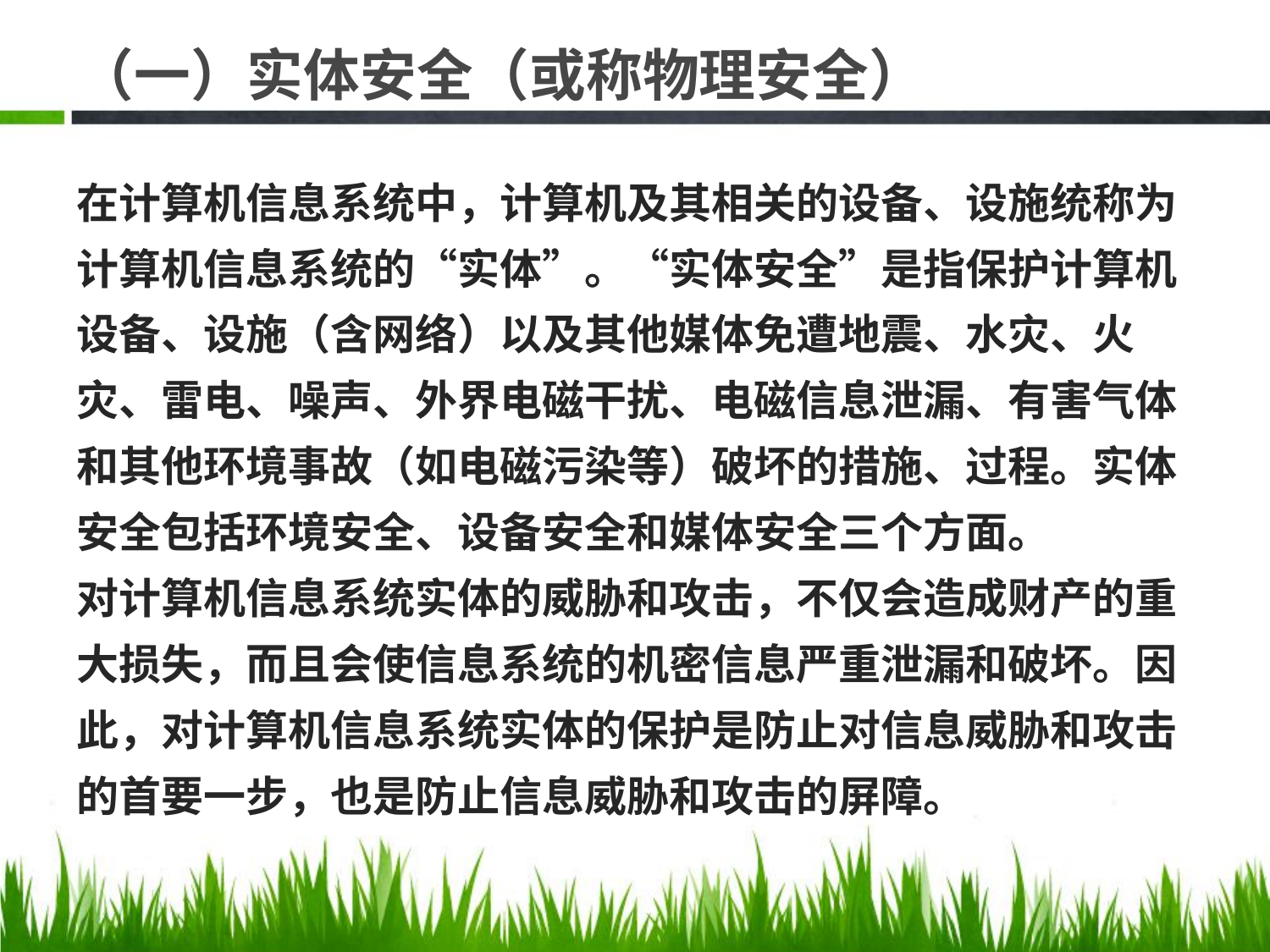

# （一）实体安全（或称物理安全）
在计算机信息系统中，计算机及其相关的设备、设施统称为计算机信息系统的“实体”。“实体安全”是指保护计算机设备、设施（含网络）以及其他媒体免遭地震、水灾、火灾、雷电、噪声、外界电磁干扰、电磁信息泄漏、有害气体和其他环境事故（如电磁污染等）破坏的措施、过程。实体安全包括环境安全、设备安全和媒体安全三个方面。
对计算机信息系统实体的威胁和攻击，不仅会造成财产的重大损失，而且会使信息系统的机密信息严重泄漏和破坏。因此，对计算机信息系统实体的保护是防止对信息威胁和攻击的首要一步，也是防止信息威胁和攻击的屏障。